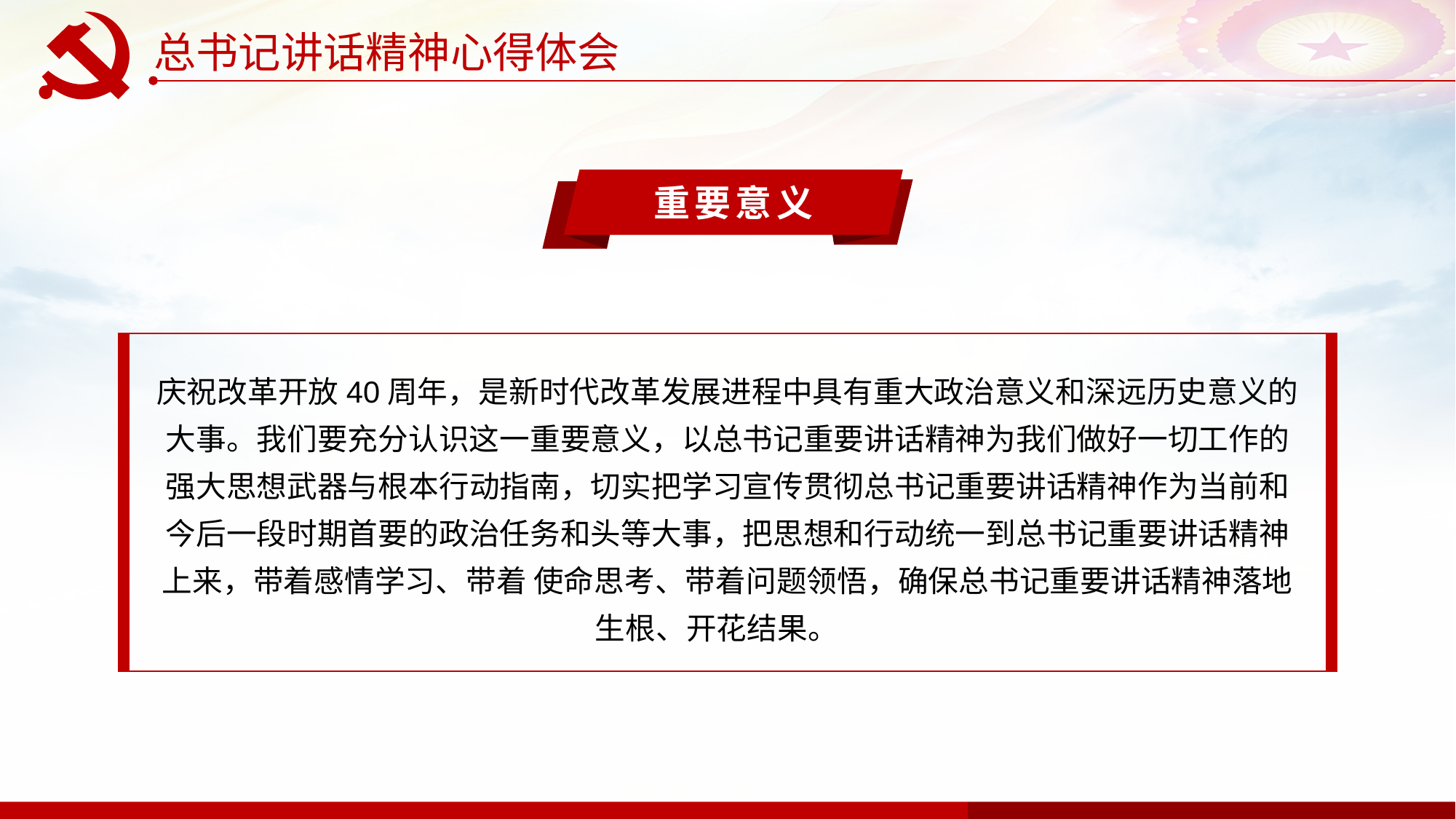

总书记讲话精神心得体会

重要意义

庆祝改革开放40周年，是新时代改革发展进程中具有重大政治意义和深远历史意义的大事。我们要充分认识这一重要意义，以总书记重要讲话精神为我们做好一切工作的强大思想武器与根本行动指南，切实把学习宣传贯彻总书记重要讲话精神作为当前和今后一段时期首要的政治任务和头等大事，把思想和行动统一到总书记重要讲话精神上来，带着感情学习、带着 使命思考、带着问题领悟，确保总书记重要讲话精神落地生根、开花结果。